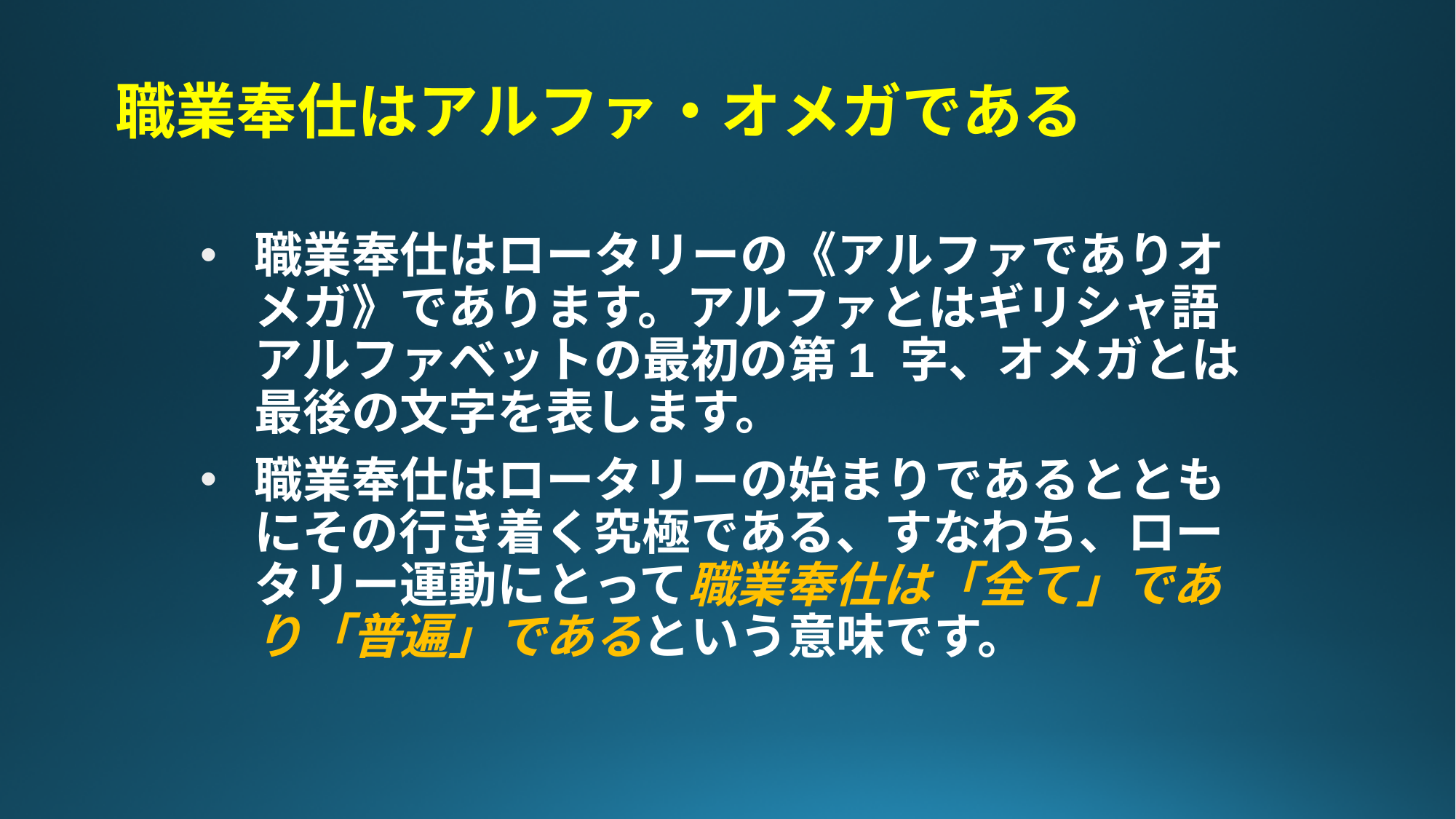

# 職業奉仕はアルファ・オメガである
職業奉仕はロータリーの《アルファでありオメガ》であります。アルファとはギリシャ語アルファベットの最初の第1 字、オメガとは最後の文字を表します。
職業奉仕はロータリーの始まりであるとともにその行き着く究極である、すなわち、ロータリー運動にとって職業奉仕は「全て」であり「普遍」であるという意味です。